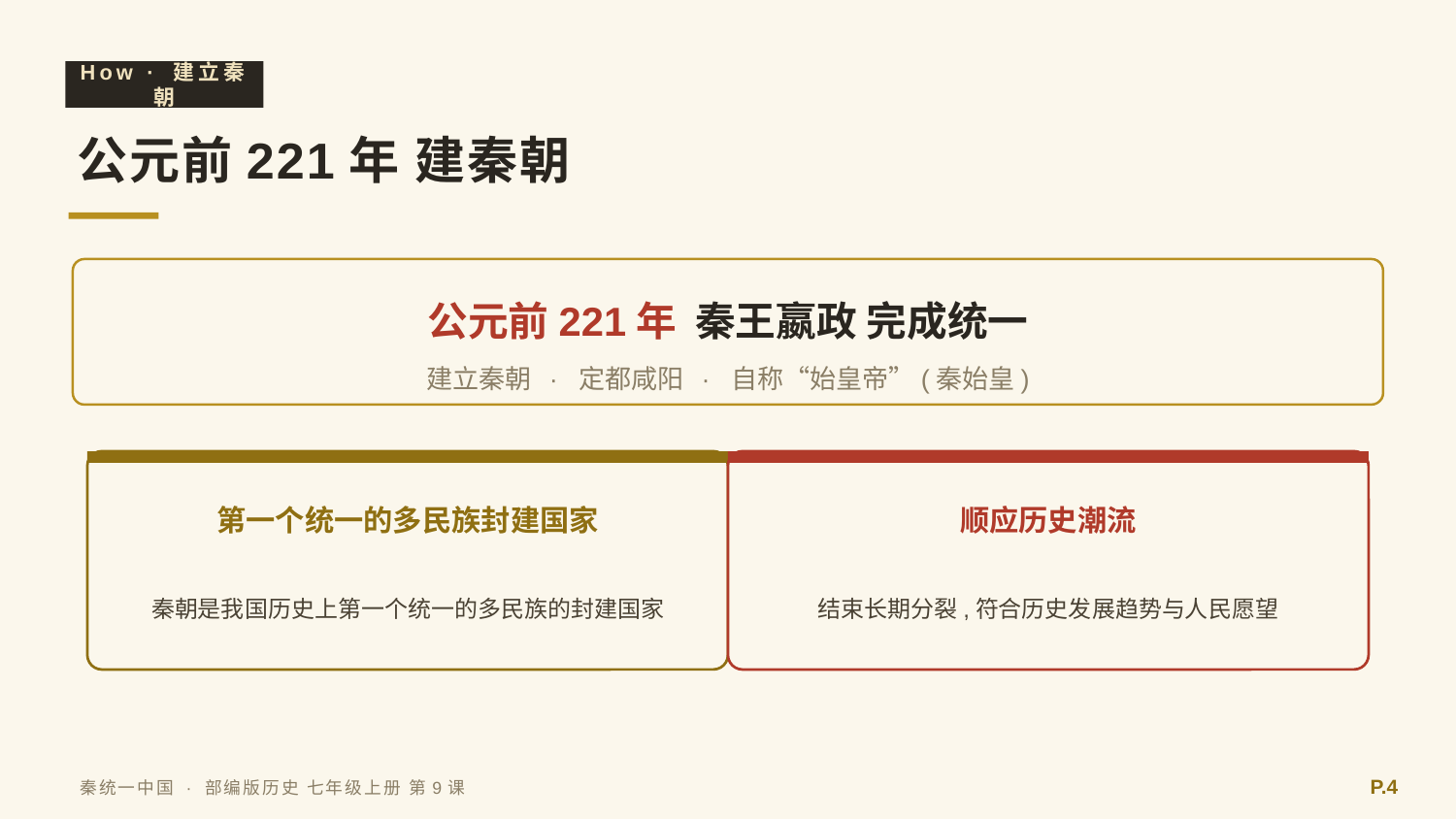

How · 建立秦朝

公元前221年 建秦朝

公元前221年  秦王嬴政 完成统一
建立秦朝  ·  定都咸阳  ·  自称“始皇帝”(秦始皇)

第一个统一的多民族封建国家
顺应历史潮流
秦朝是我国历史上第一个统一的多民族的封建国家
结束长期分裂,符合历史发展趋势与人民愿望
P.4
秦统一中国 · 部编版历史 七年级上册 第9课